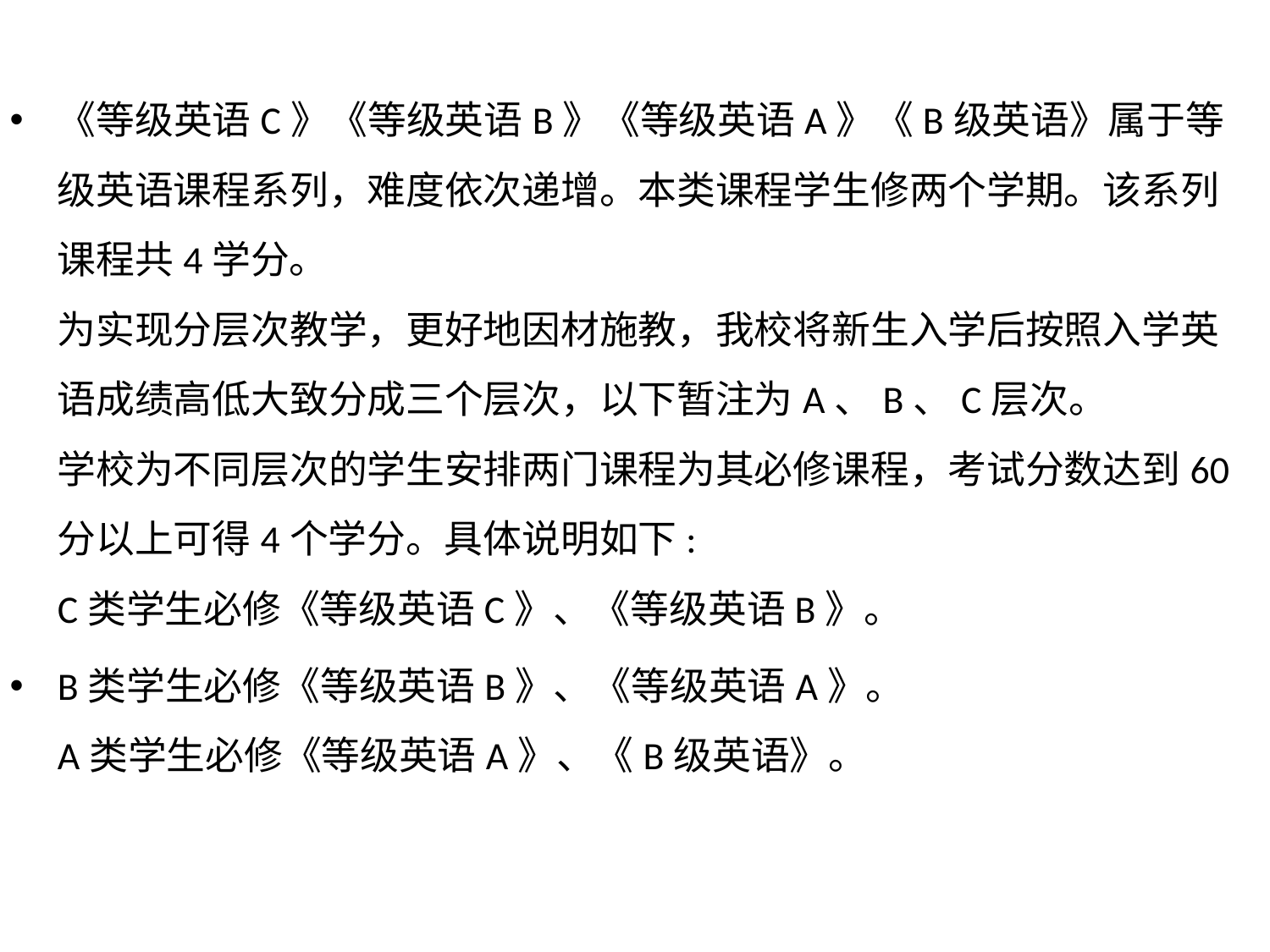

《等级英语C》《等级英语B》《等级英语A》《B级英语》属于等级英语课程系列，难度依次递增。本类课程学生修两个学期。该系列课程共4学分。
为实现分层次教学，更好地因材施教，我校将新生入学后按照入学英语成绩高低大致分成三个层次，以下暂注为A、B、C层次。
学校为不同层次的学生安排两门课程为其必修课程，考试分数达到60分以上可得4个学分。具体说明如下:
C类学生必修《等级英语C》、《等级英语B》。
B类学生必修《等级英语B》、《等级英语A》。
A类学生必修《等级英语A》、《B级英语》。